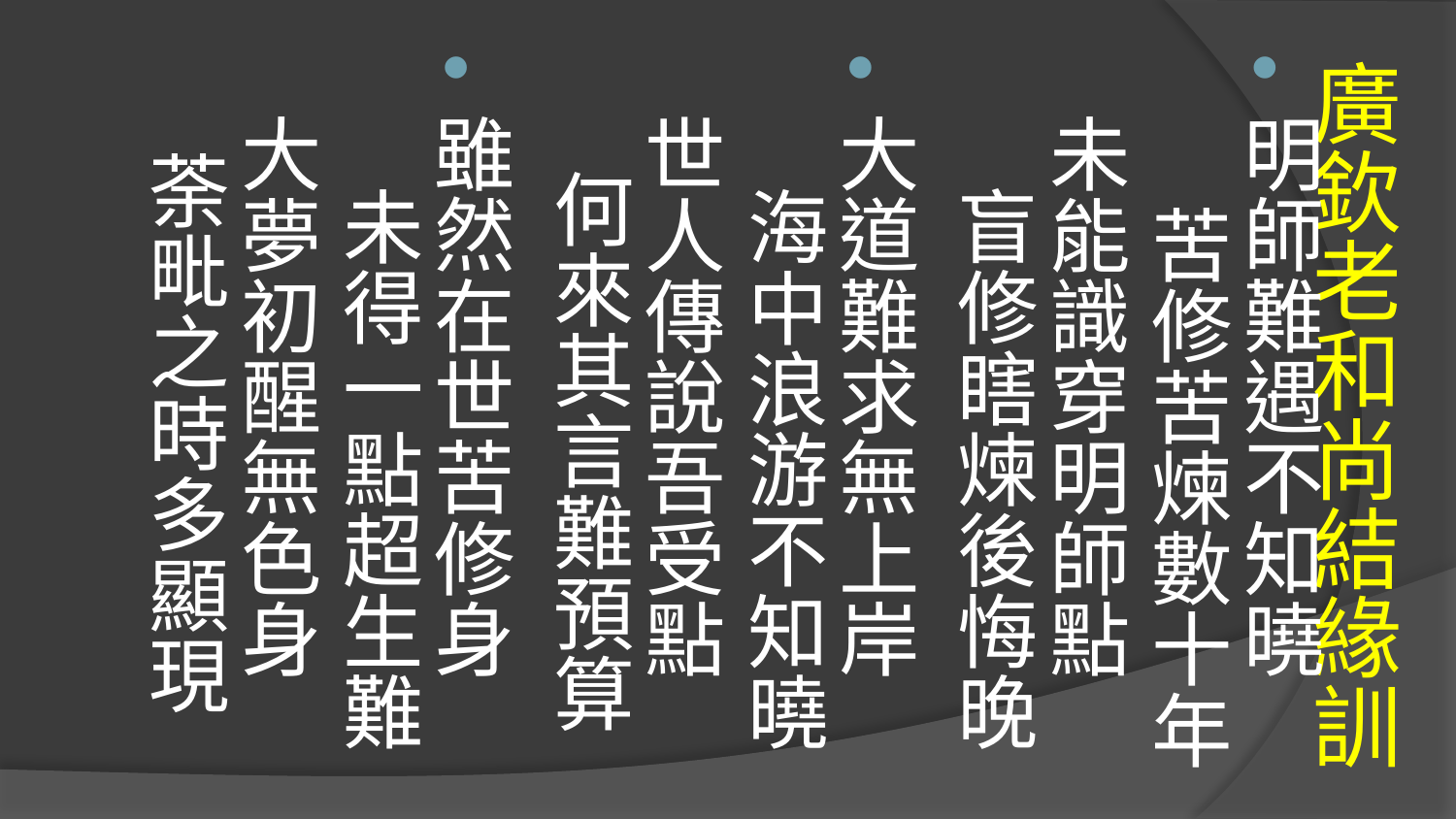

明師難遇不知曉           苦修苦煉數十年
未能識穿明師點          盲修瞎煉後悔晚
大道難求無上岸          海中浪游不知曉
世人傳說吾受點         何來其言難預算
雖然在世苦修身          未得一點超生難
大夢初醒無色身        荼毗之時多顯現
# 廣欽老和尚結緣訓